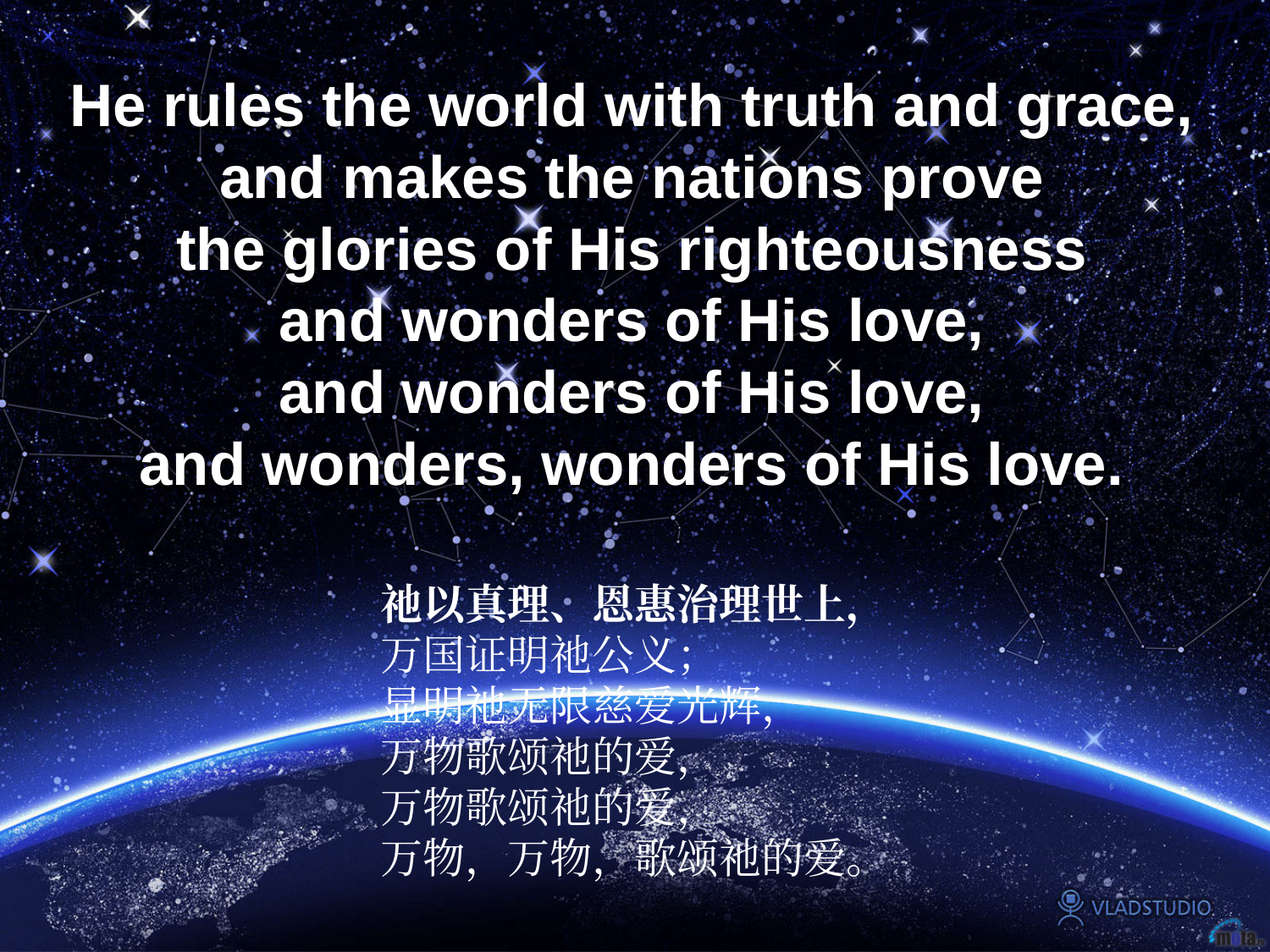

He rules the world with truth and grace,
and makes the nations prove
the glories of His righteousness
and wonders of His love,
and wonders of His love,
and wonders, wonders of His love.
祂以真理、恩惠治理世上，
万国证明祂公义；
显明祂无限慈爱光辉，
万物歌颂祂的爱，
万物歌颂祂的爱，
万物，万物，歌颂祂的爱。